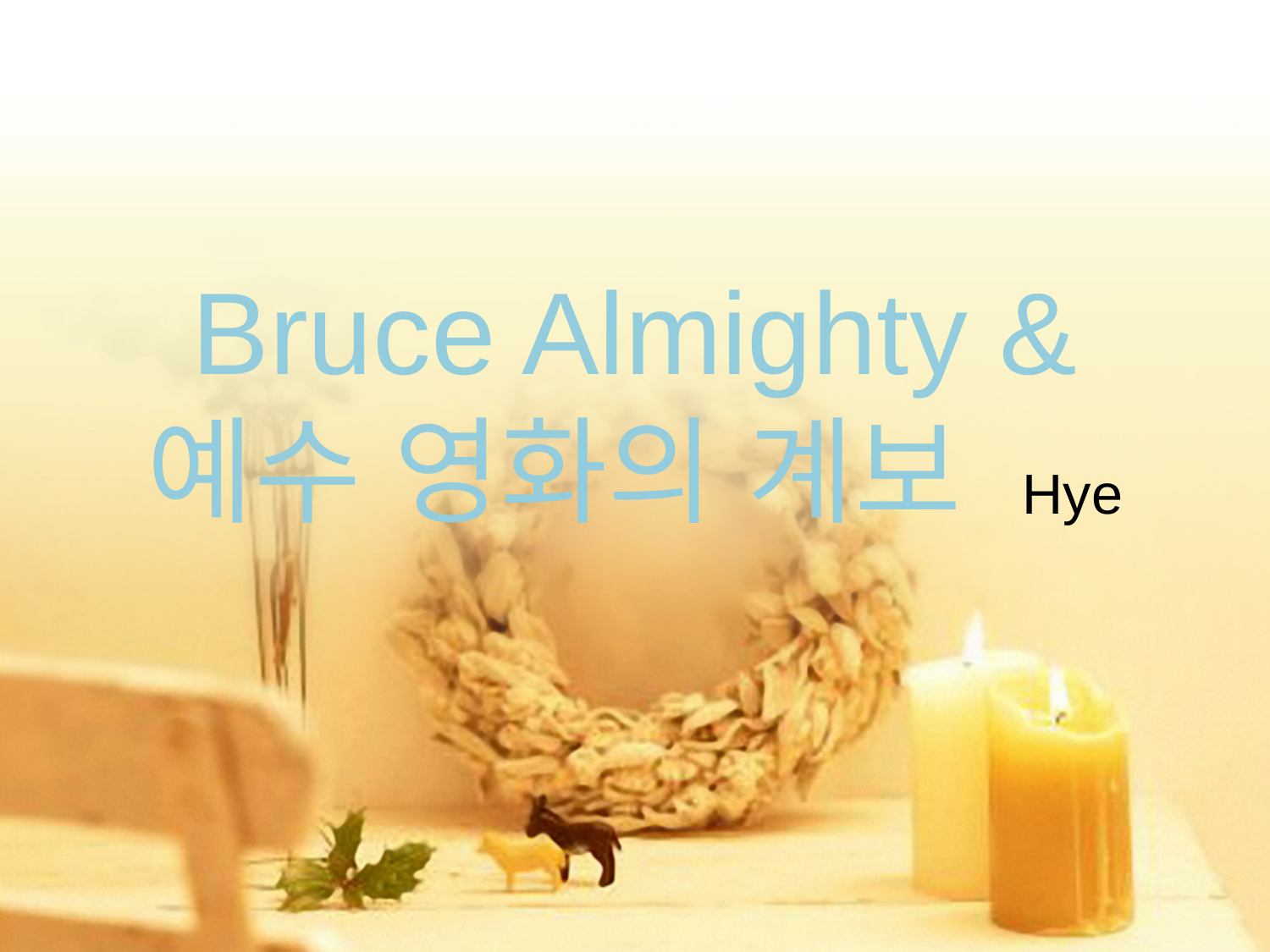

# Bruce Almighty & 예수 영화의 계보 Hye